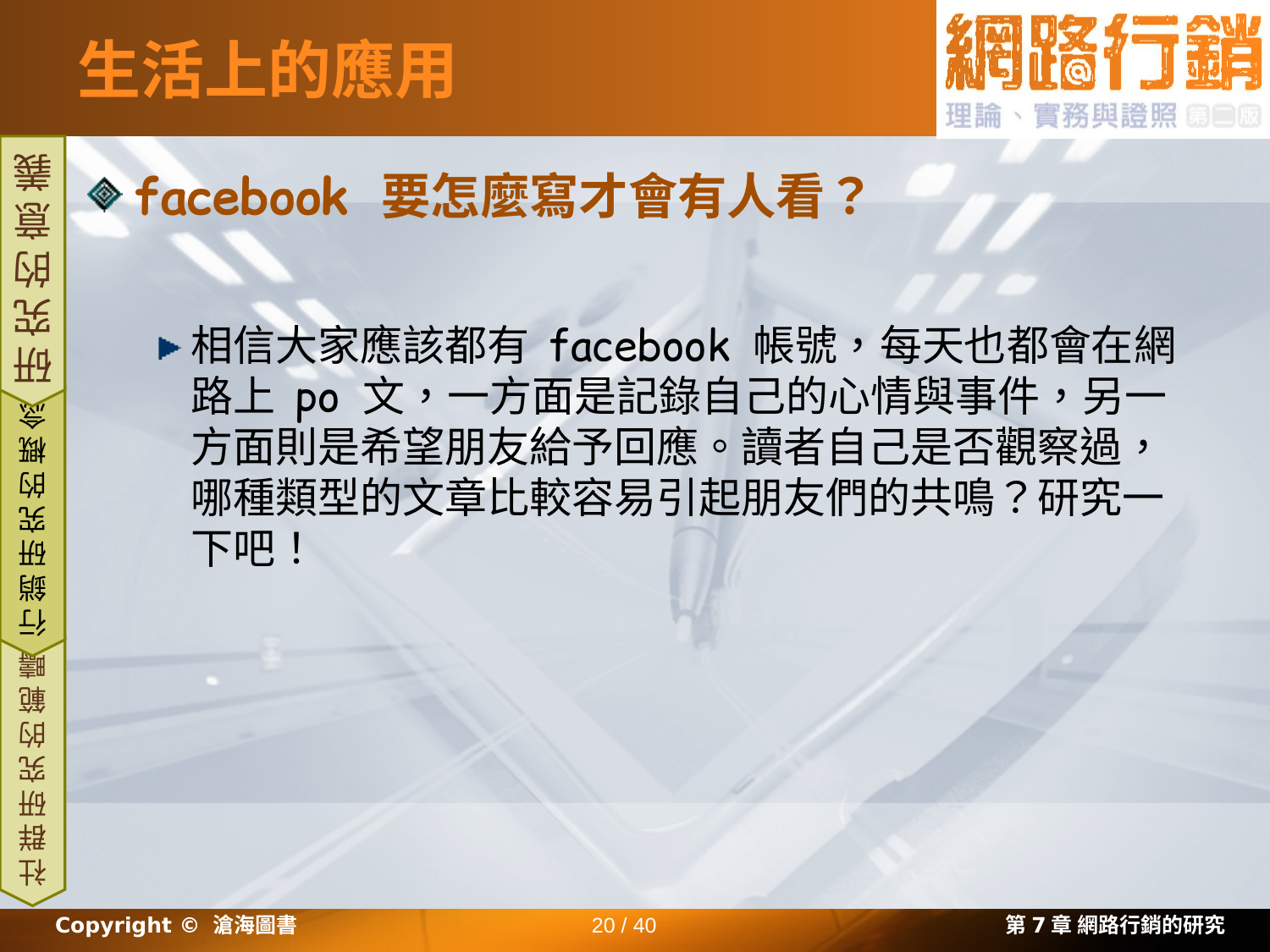

# 生活上的應用
facebook 要怎麼寫才會有人看？

相信大家應該都有 facebook 帳號，每天也都會在網路上 po 文，一方面是記錄自己的心情與事件，另一方面則是希望朋友給予回應。讀者自己是否觀察過，哪種類型的文章比較容易引起朋友們的共鳴？研究一下吧！
研究的意義
行銷研究的概念
社群研究的範疇
Copyright © 滄海圖書
20 / 40
第7章 網路行銷的研究